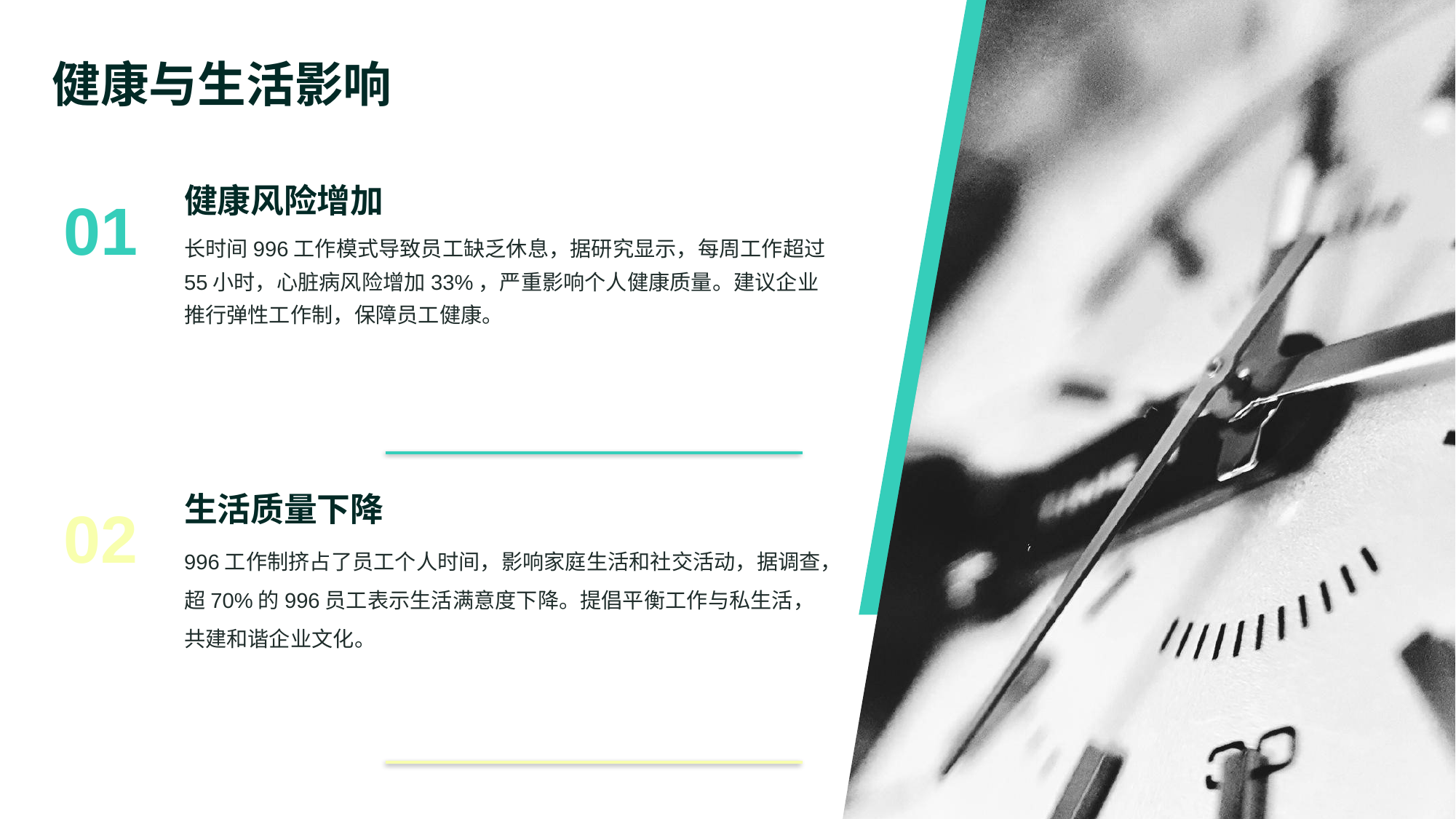

健康与生活影响
健康风险增加
01

长时间996工作模式导致员工缺乏休息，据研究显示，每周工作超过55小时，心脏病风险增加33%，严重影响个人健康质量。建议企业推行弹性工作制，保障员工健康。
生活质量下降
02

996工作制挤占了员工个人时间，影响家庭生活和社交活动，据调查，超70%的996员工表示生活满意度下降。提倡平衡工作与私生活，共建和谐企业文化。